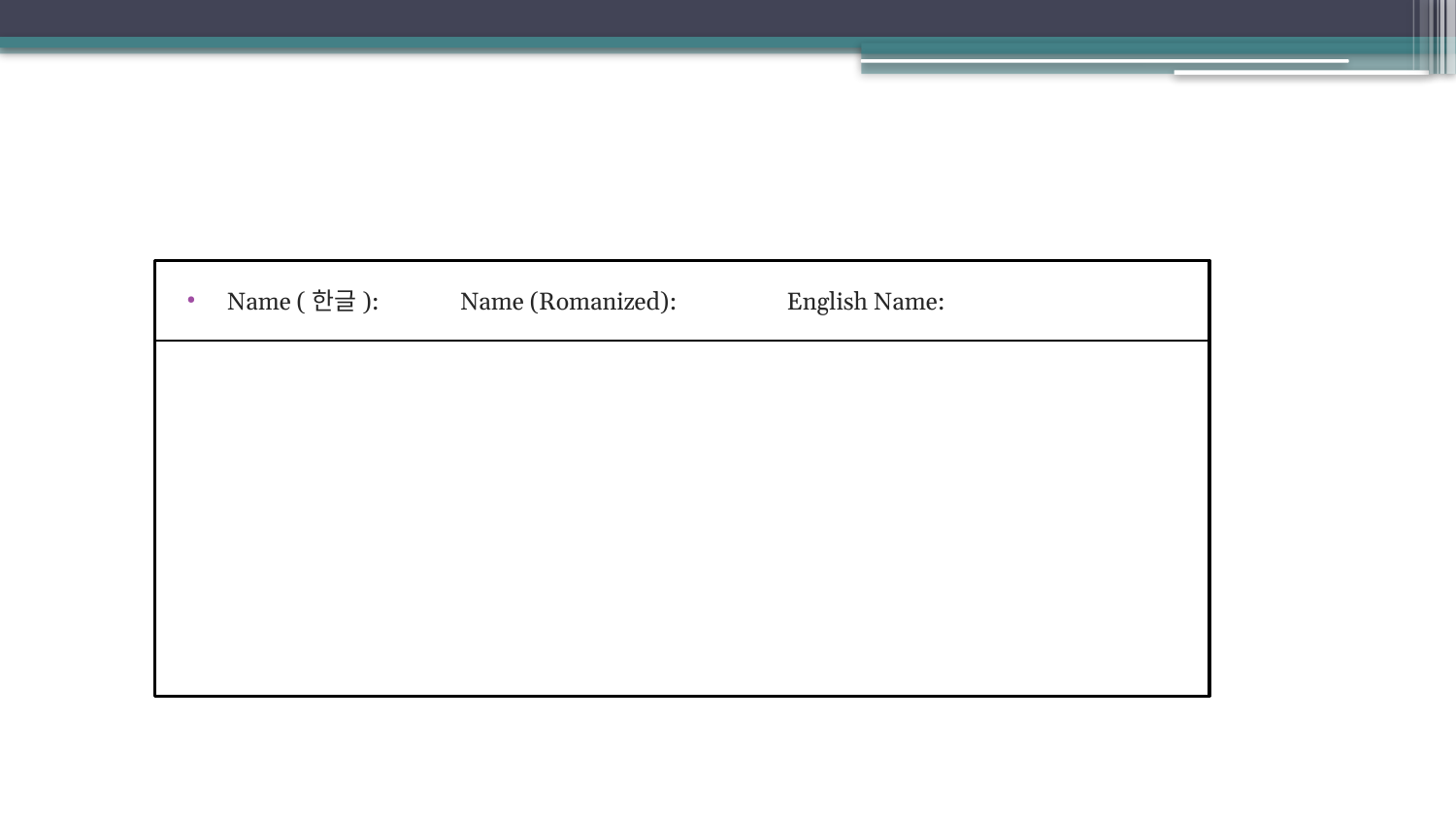

#
Name (한글):              Name (Romanized):                   English Name: